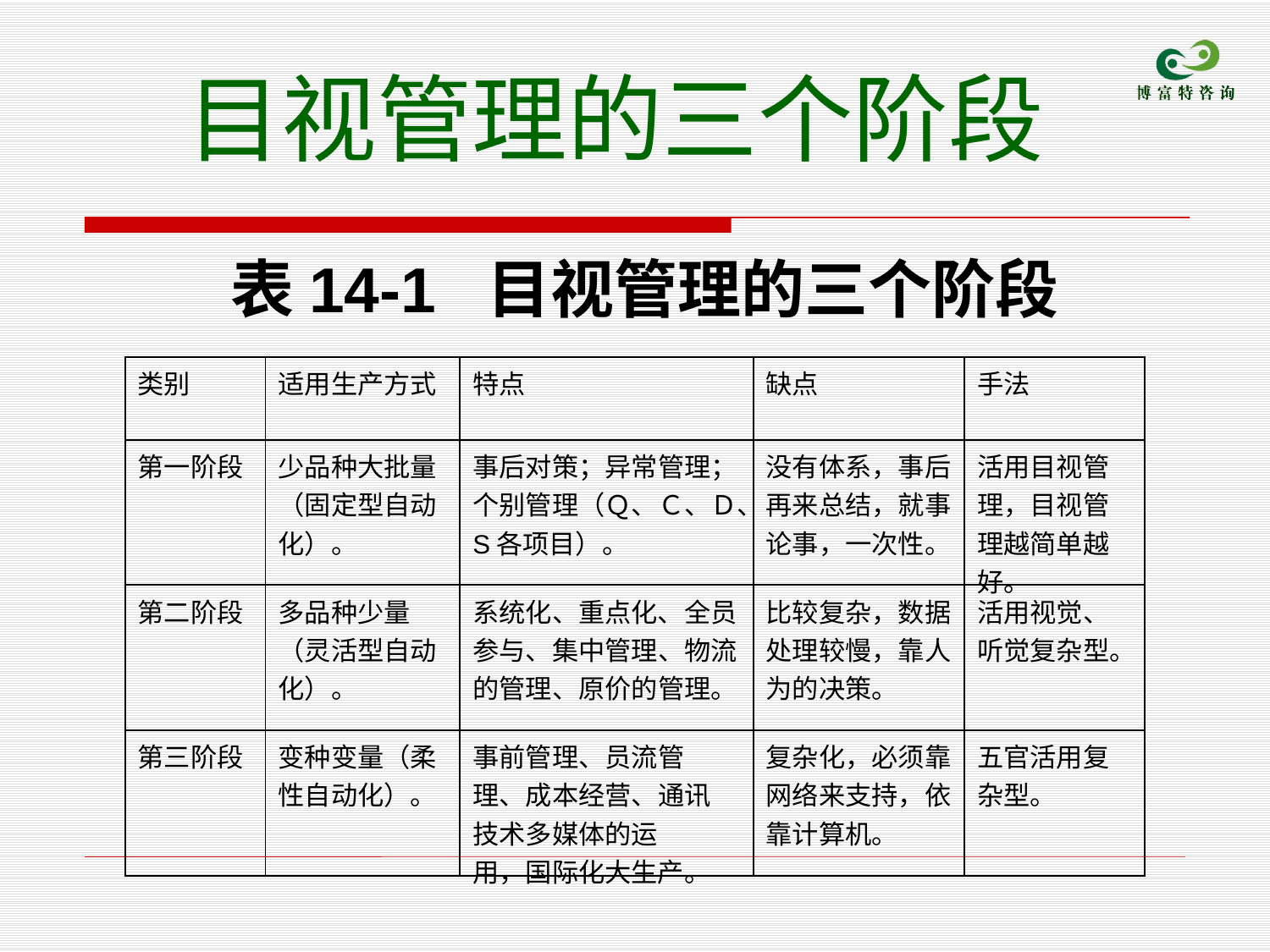

目视管理的三个阶段

  表14-1  目视管理的三个阶段

| 类别 | 适用生产方式 | 特点 | 缺点 | 手法 |
| --- | --- | --- | --- | --- |
| 第一阶段 | 少品种大批量（固定型自动化）。 | 事后对策；异常管理；个别管理（Ｑ、Ｃ、Ｄ、S各项目）。 | 没有体系，事后再来总结，就事论事，一次性。 | 活用目视管理，目视管理越简单越好。 |
| 第二阶段 | 多品种少量（灵活型自动化）。 | 系统化、重点化、全员参与、集中管理、物流的管理、原价的管理。 | 比较复杂，数据处理较慢，靠人为的决策。 | 活用视觉、听觉复杂型。 |
| 第三阶段 | 变种变量（柔性自动化）。 | 事前管理、员流管 理、成本经营、通讯 技术多媒体的运 用，国际化大生产。 | 复杂化，必须靠网络来支持，依靠计算机。 | 五官活用复杂型。 |

533